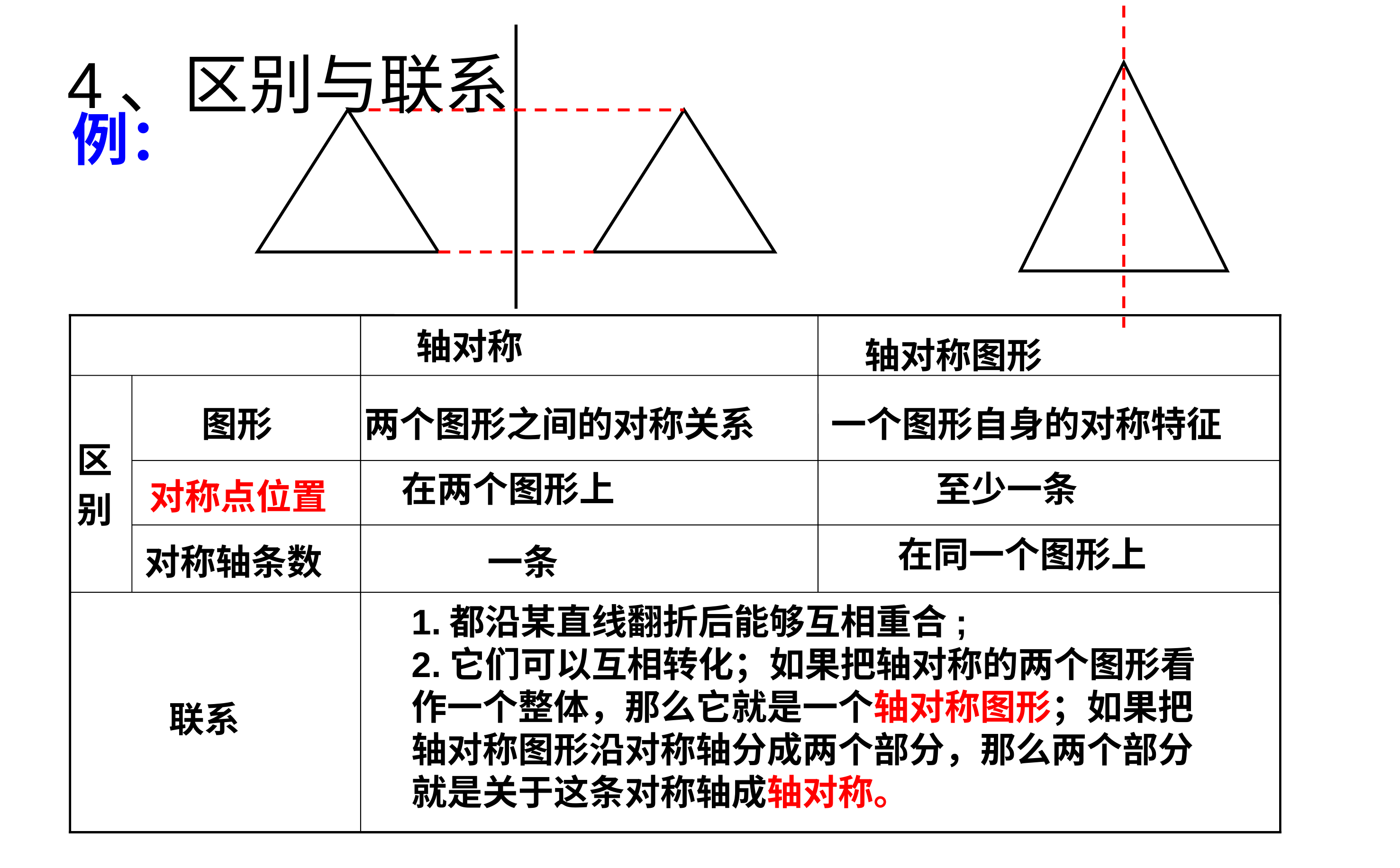

4、区别与联系
例：

     轴对称

  轴对称图形

区
别

       联系

图形
两个图形之间的对称关系
一个图形自身的对称特征
在两个图形上
至少一条
对称点位置
在同一个图形上
对称轴条数
一条
1.都沿某直线翻折后能够互相重合;
2.它们可以互相转化；如果把轴对称的两个图形看作一个整体，那么它就是一个轴对称图形；如果把轴对称图形沿对称轴分成两个部分，那么两个部分就是关于这条对称轴成轴对称。